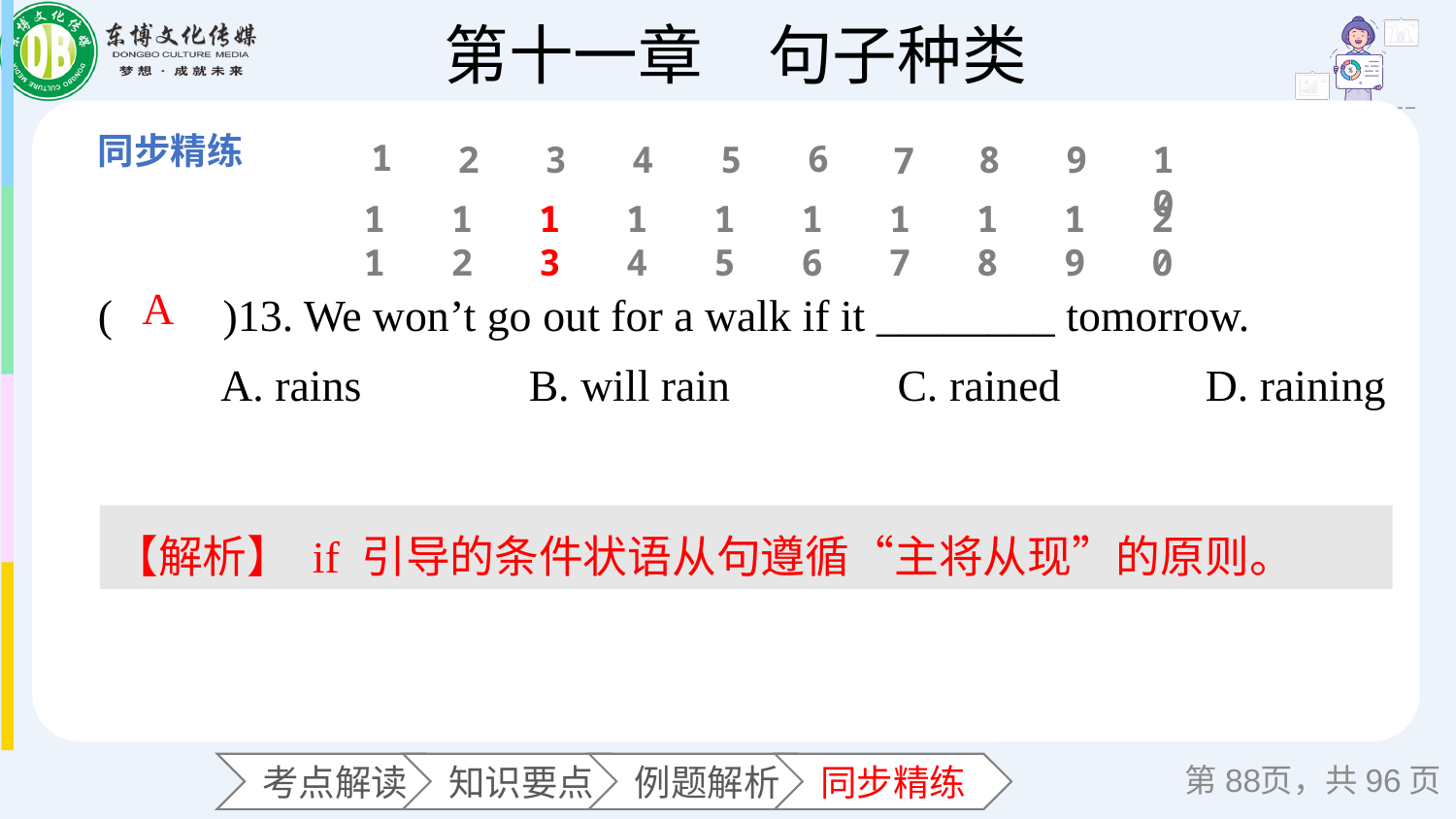

1
6
2
3
4
5
8
9
10
7
11
12
13
14
15
16
17
18
19
20
(　　)13. We won’t go out for a walk if it ________ tomorrow.
           A. rains               B. will rain               C. rained             D. raining
A
【解析】 if 引导的条件状语从句遵循“主将从现”的原则。
第88页，共96页